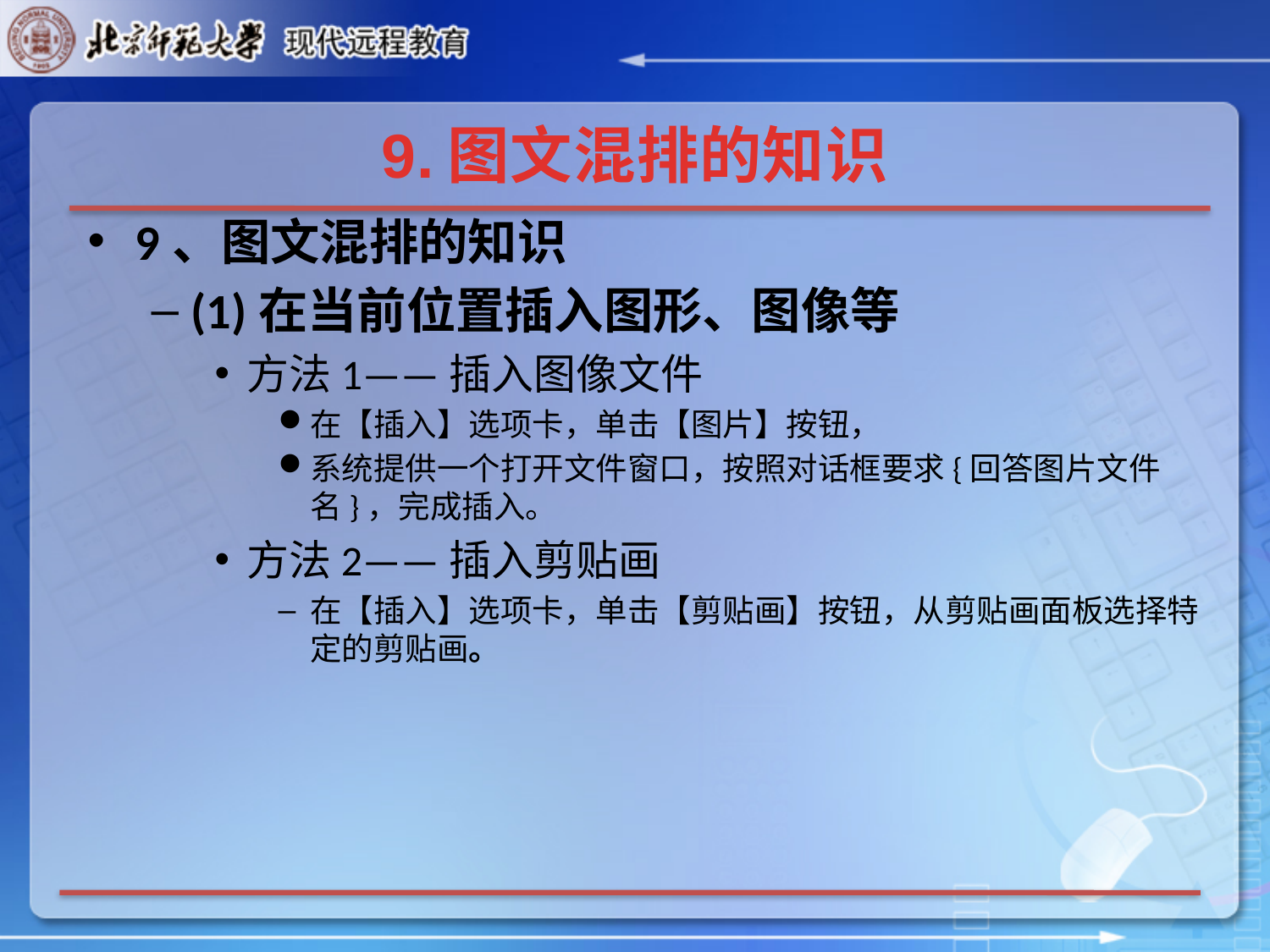

# 9.图文混排的知识
9、图文混排的知识
(1)在当前位置插入图形、图像等
方法1——插入图像文件
在【插入】选项卡，单击【图片】按钮，
系统提供一个打开文件窗口，按照对话框要求{回答图片文件名}，完成插入。
方法2——插入剪贴画
在【插入】选项卡，单击【剪贴画】按钮，从剪贴画面板选择特定的剪贴画。